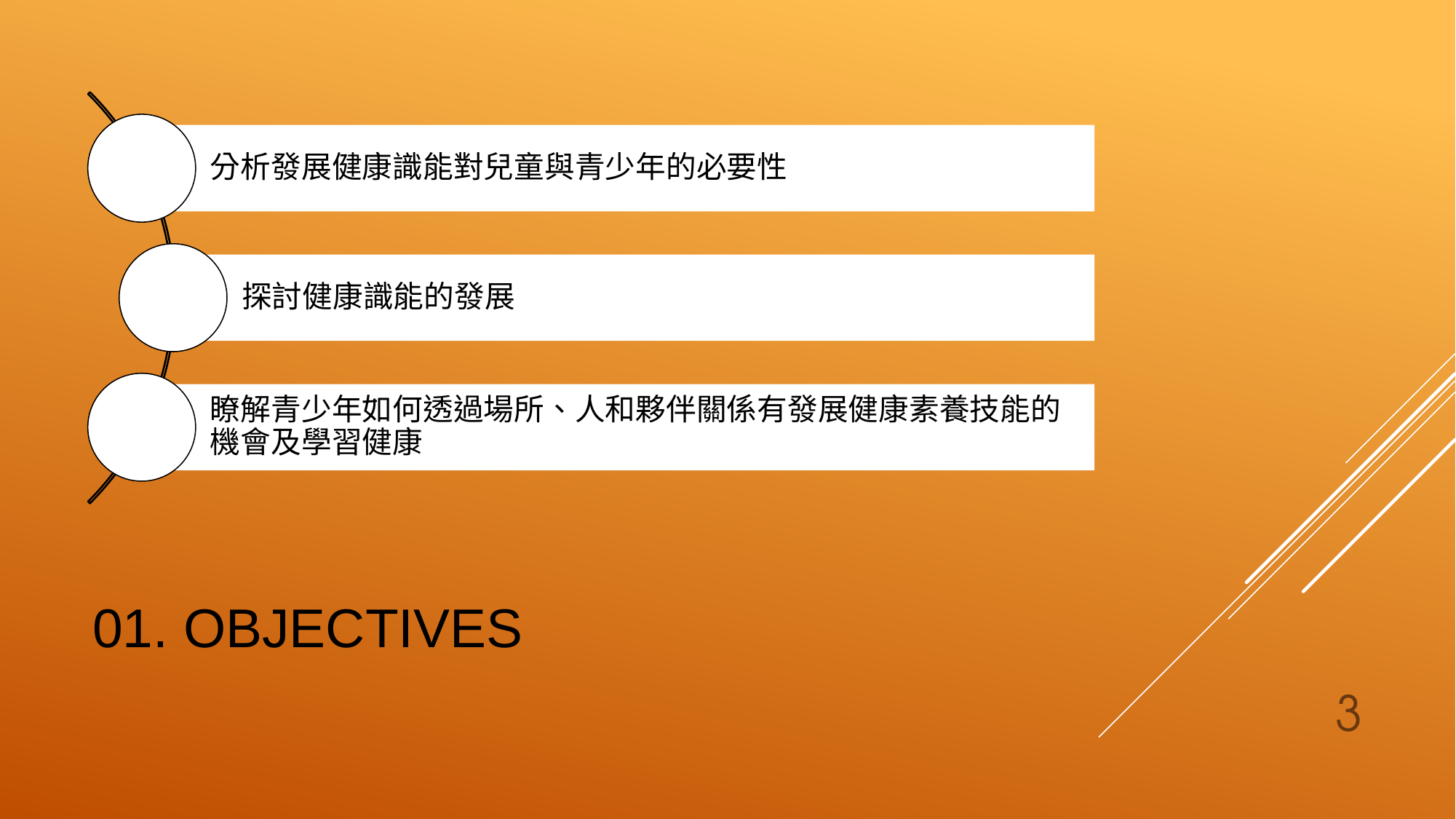

分析發展健康識能對兒童與青少年的必要性
探討健康識能的發展
瞭解青少年如何透過場所、人和夥伴關係有發展健康素養技能的機會及學習健康
# 01. OBJECTIVES
3